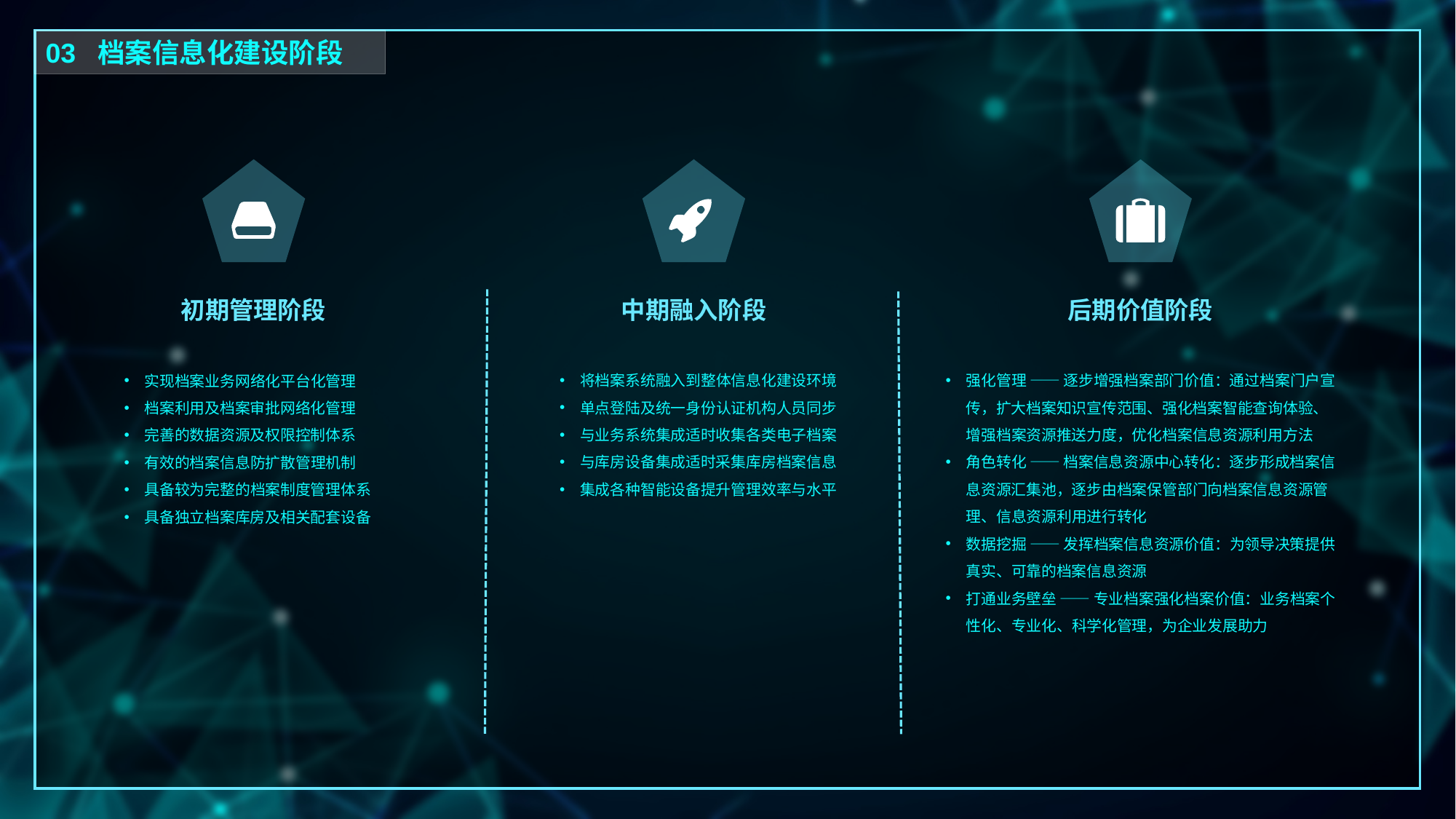

03  档案信息化建设阶段

初期管理阶段
中期融入阶段
后期价值阶段
将档案系统融入到整体信息化建设环境
单点登陆及统一身份认证机构人员同步
与业务系统集成适时收集各类电子档案
与库房设备集成适时采集库房档案信息
集成各种智能设备提升管理效率与水平
强化管理 —— 逐步增强档案部门价值：通过档案门户宣传，扩大档案知识宣传范围、强化档案智能查询体验、增强档案资源推送力度，优化档案信息资源利用方法
角色转化 —— 档案信息资源中心转化：逐步形成档案信息资源汇集池，逐步由档案保管部门向档案信息资源管理、信息资源利用进行转化
数据挖掘 —— 发挥档案信息资源价值：为领导决策提供真实、可靠的档案信息资源
打通业务壁垒 —— 专业档案强化档案价值：业务档案个性化、专业化、科学化管理，为企业发展助力
实现档案业务网络化平台化管理
档案利用及档案审批网络化管理
完善的数据资源及权限控制体系
有效的档案信息防扩散管理机制
具备较为完整的档案制度管理体系
具备独立档案库房及相关配套设备